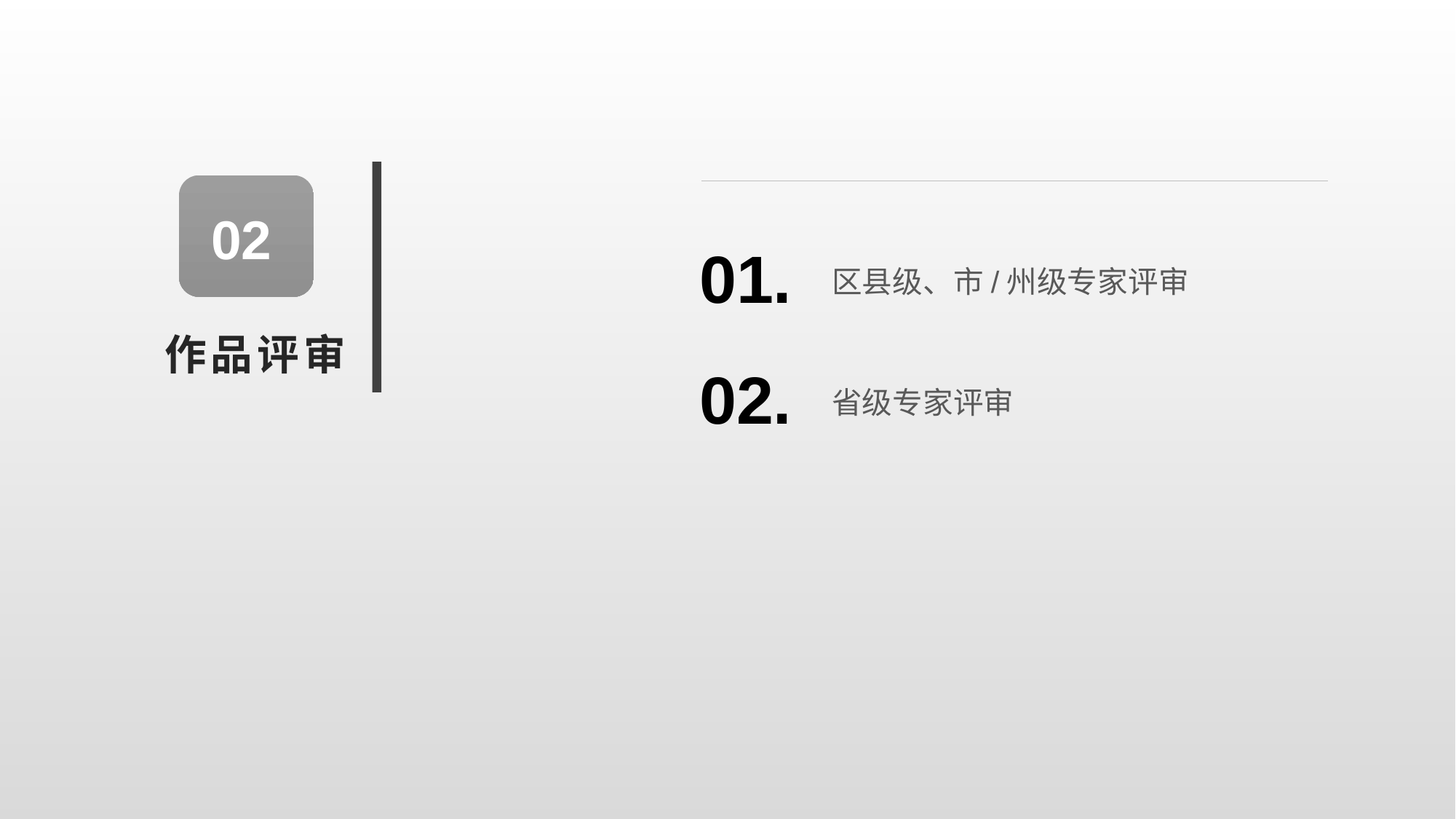

01

02
01.
区县级、市/州级专家评审
作品评审
02.
省级专家评审